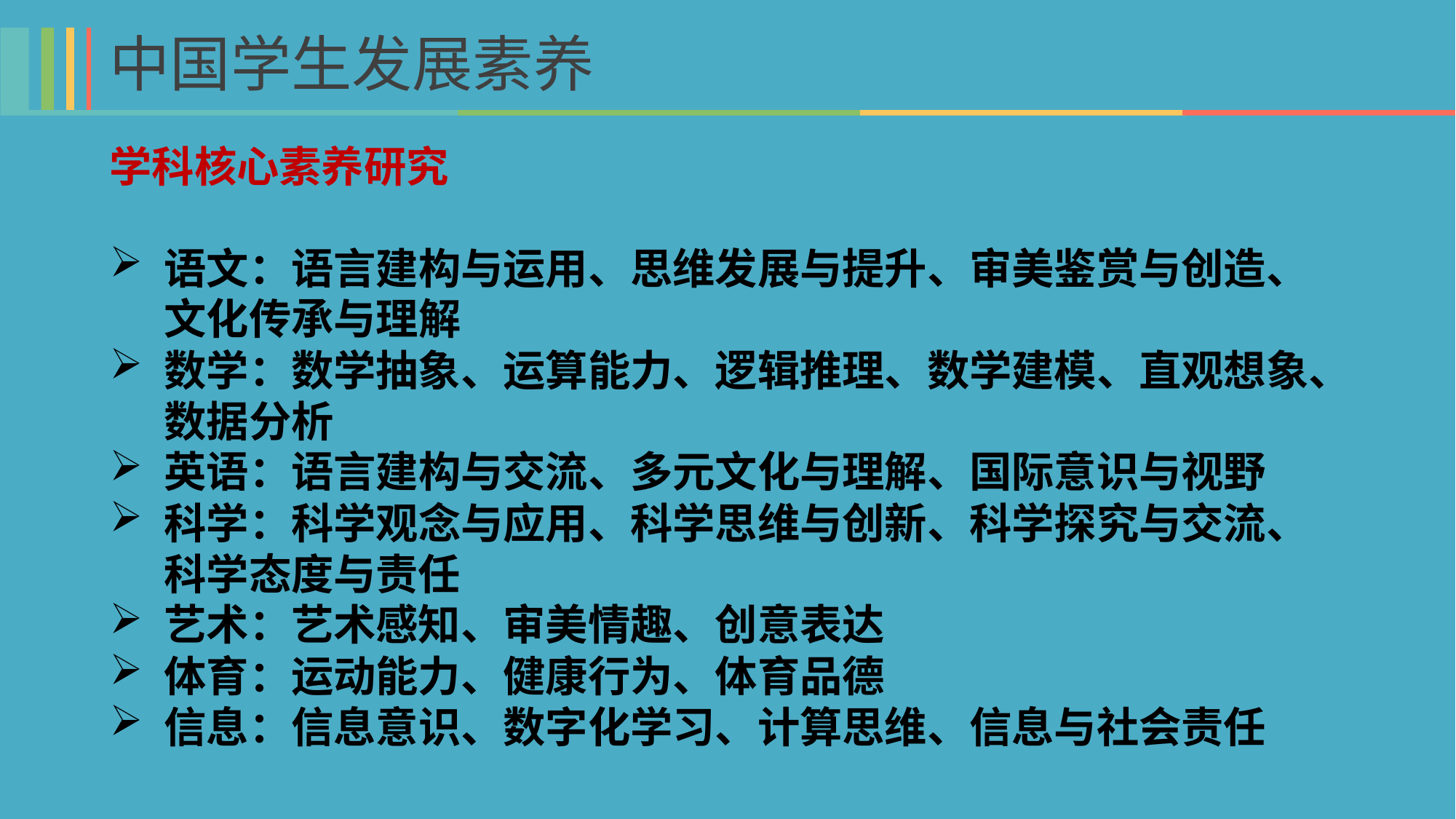

中国学生发展素养

学科核心素养研究

语文：语言建构与运用、思维发展与提升、审美鉴赏与创造、文化传承与理解
数学：数学抽象、运算能力、逻辑推理、数学建模、直观想象、数据分析
英语：语言建构与交流、多元文化与理解、国际意识与视野
科学：科学观念与应用、科学思维与创新、科学探究与交流、科学态度与责任
艺术：艺术感知、审美情趣、创意表达
体育：运动能力、健康行为、体育品德
信息：信息意识、数字化学习、计算思维、信息与社会责任